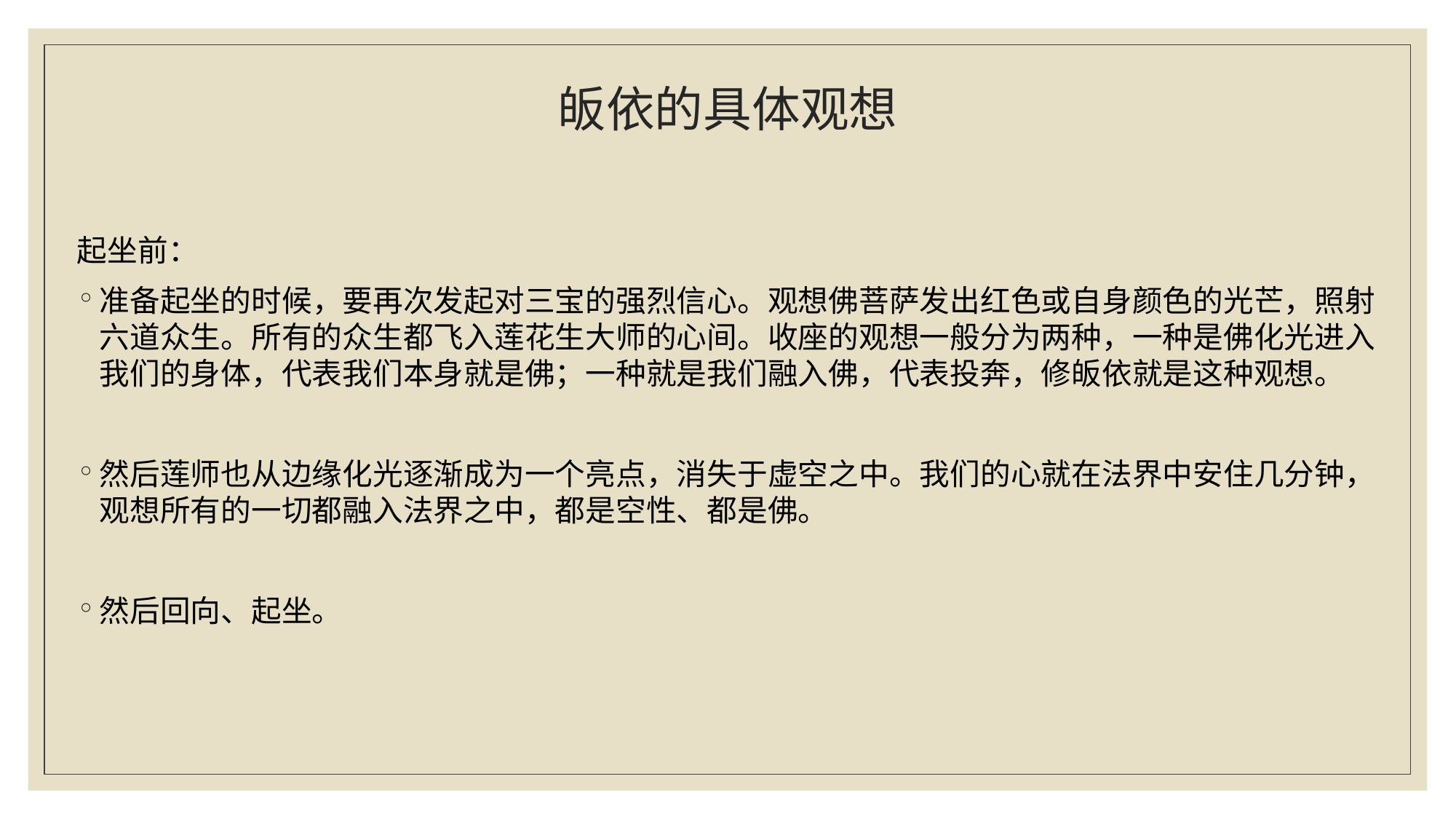

# 皈依的具体观想

起坐前：
准备起坐的时候，要再次发起对三宝的强烈信心。观想佛菩萨发出红色或自身颜色的光芒，照射六道众生。所有的众生都飞入莲花生大师的心间。收座的观想一般分为两种，一种是佛化光进入我们的身体，代表我们本身就是佛；一种就是我们融入佛，代表投奔，修皈依就是这种观想。

然后莲师也从边缘化光逐渐成为一个亮点，消失于虚空之中。我们的心就在法界中安住几分钟，观想所有的一切都融入法界之中，都是空性、都是佛。

然后回向、起坐。